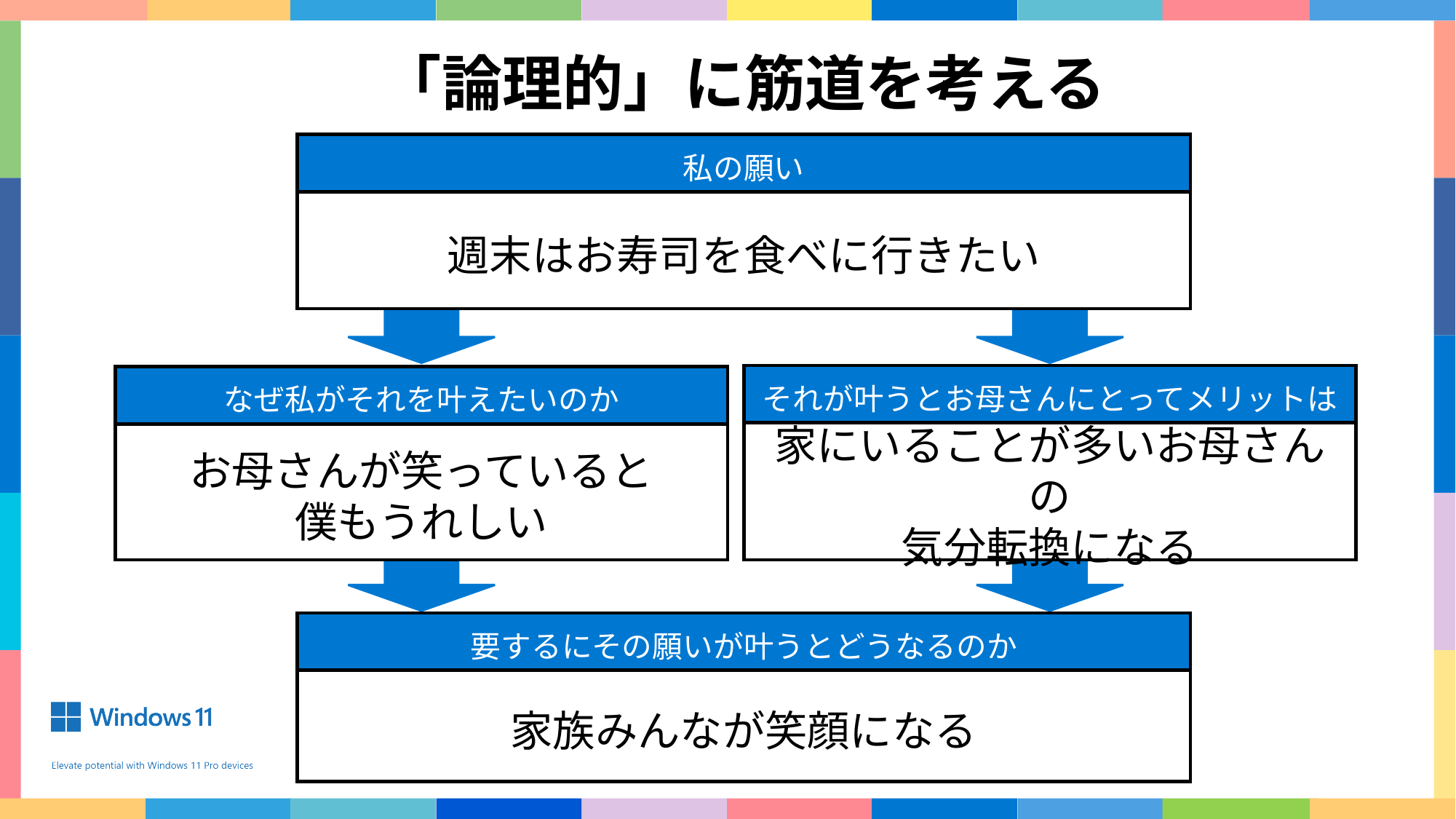

「論理的」に筋道を考える
私の願い
週末はお寿司を食べに行きたい

それが叶うとお母さんにとってメリットは
なぜ私がそれを叶えたいのか
お母さんが笑っていると
僕もうれしい
家にいることが多いお母さんの
気分転換になる

要するにその願いが叶うとどうなるのか
家族みんなが笑顔になる